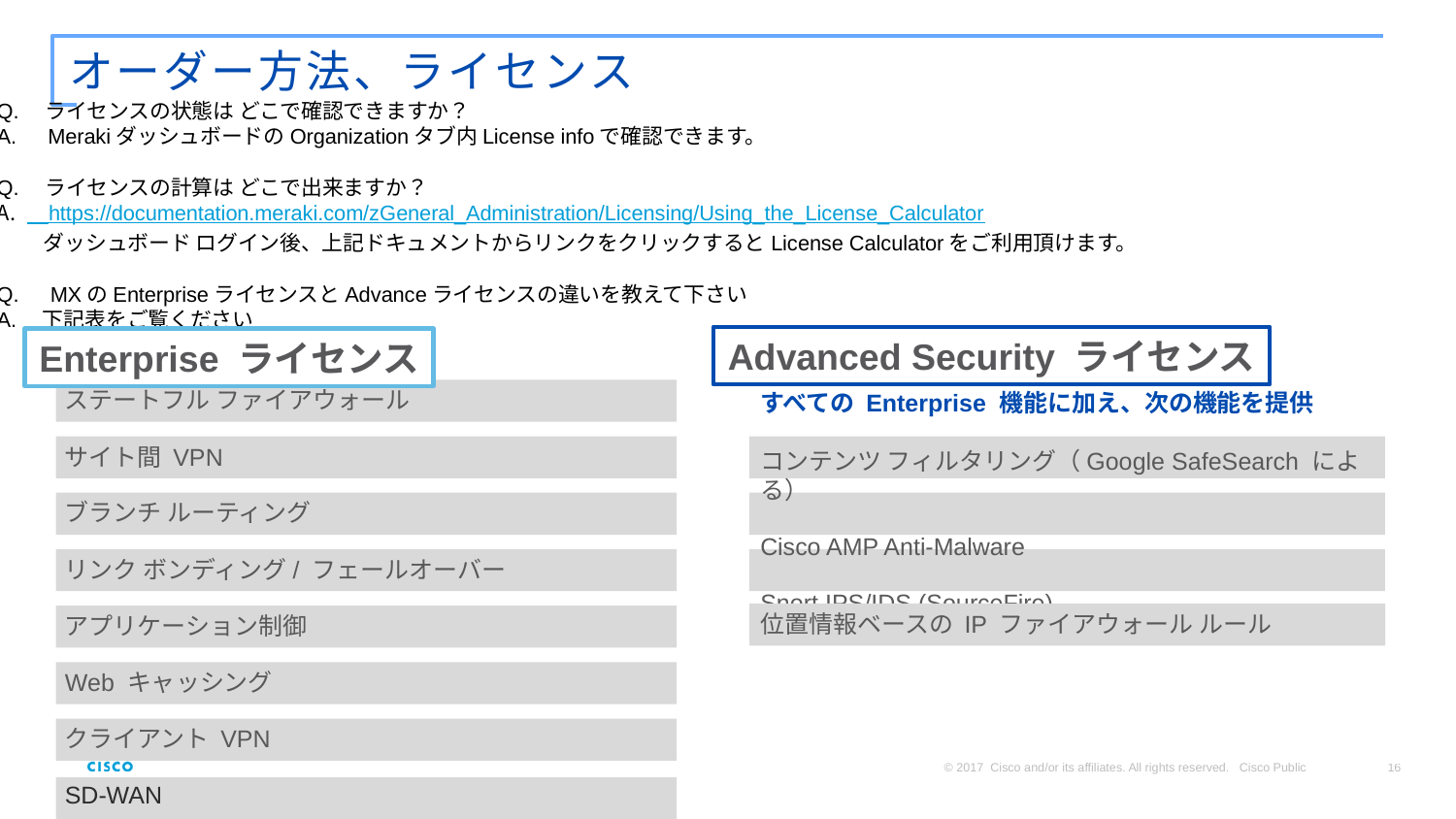

# オーダー方法、ライセンス

Q.　ライセンスの状態は どこで確認できますか？
A.　MerakiダッシュボードのOrganizationタブ内License infoで確認できます。

Q.　ライセンスの計算は どこで出来ますか？
　https://documentation.meraki.com/zGeneral_Administration/Licensing/Using_the_License_Calculator
　 　ダッシュボード ログイン後、上記ドキュメントからリンクをクリックするとLicense Calculatorをご利用頂けます。

Q.　MXのEnterpriseライセンスとAdvanceライセンスの違いを教えて下さい
A.　下記表をご覧ください
Advanced Security ライセンス
Enterprise ライセンス
ステートフル ファイアウォール
サイト間 VPN
ブランチ ルーティング
リンク ボンディング/ フェールオーバー
アプリケーション制御
Web キャッシング
クライアント VPN
SD-WAN

すべての Enterprise 機能に加え、次の機能を提供

コンテンツ フィルタリング（Google SafeSearch による）
Cisco AMP Anti-Malware
Snort IPS/IDS (SourceFire)
位置情報ベースの IP ファイアウォール ルール